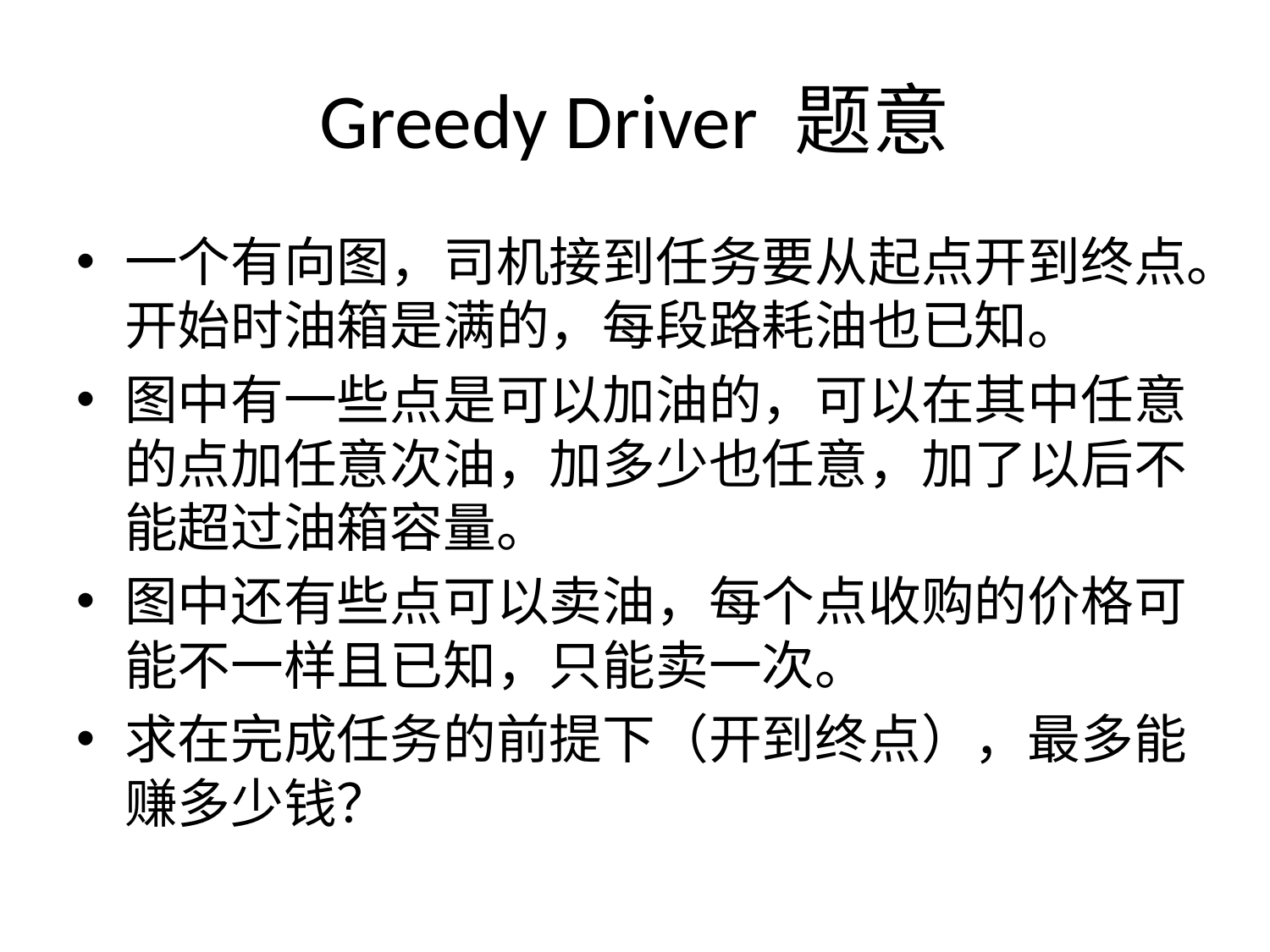

# Greedy Driver 题意
一个有向图，司机接到任务要从起点开到终点。开始时油箱是满的，每段路耗油也已知。
图中有一些点是可以加油的，可以在其中任意的点加任意次油，加多少也任意，加了以后不能超过油箱容量。
图中还有些点可以卖油，每个点收购的价格可能不一样且已知，只能卖一次。
求在完成任务的前提下（开到终点），最多能赚多少钱？